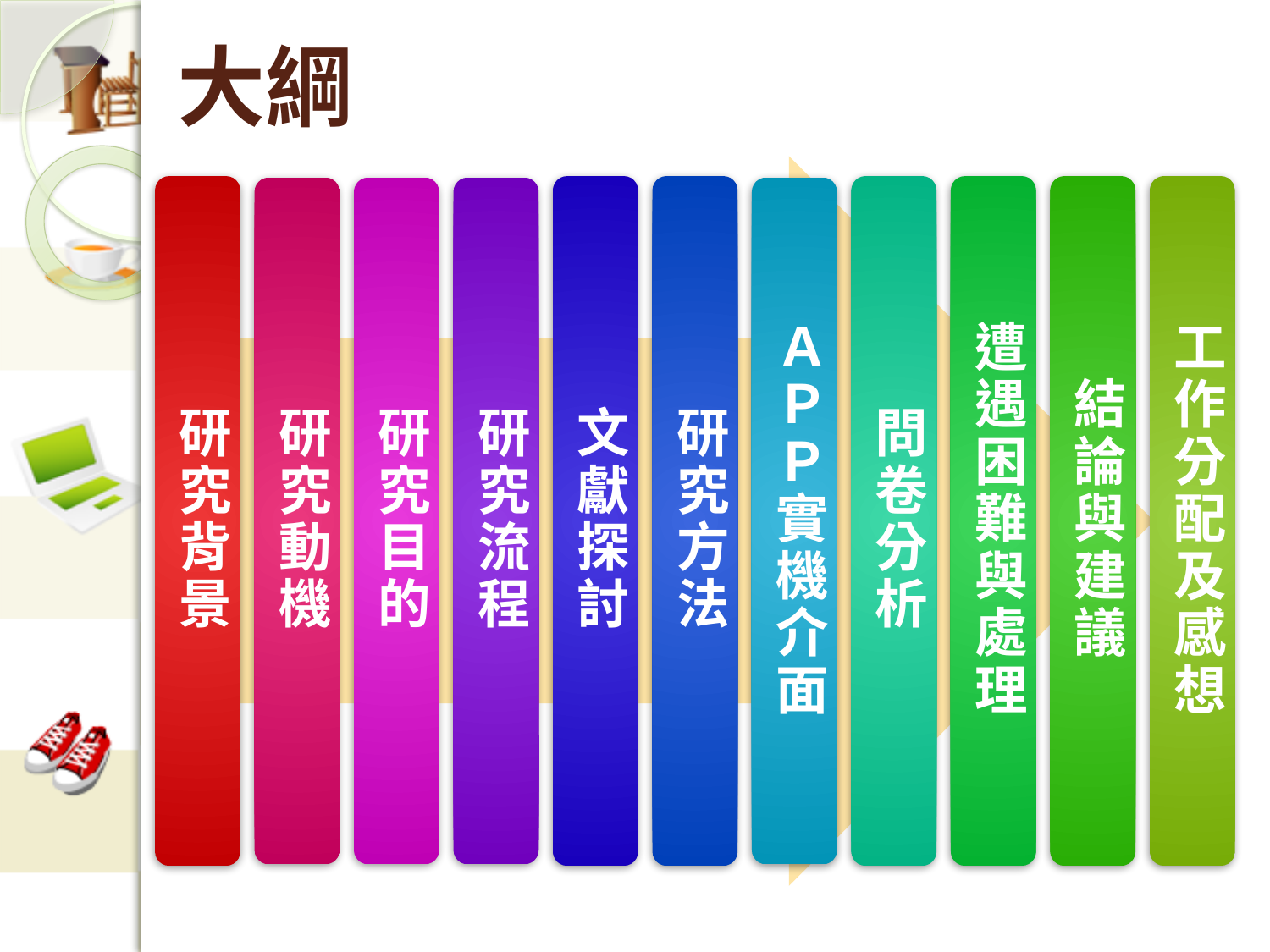

# 大綱
研究背景
研究動機
研究目的
研究流程
文獻探討
研究方法
ＡＰＰ實機介面
問卷分析
遭遇困難與處理
結論與建議
工作分配及感想